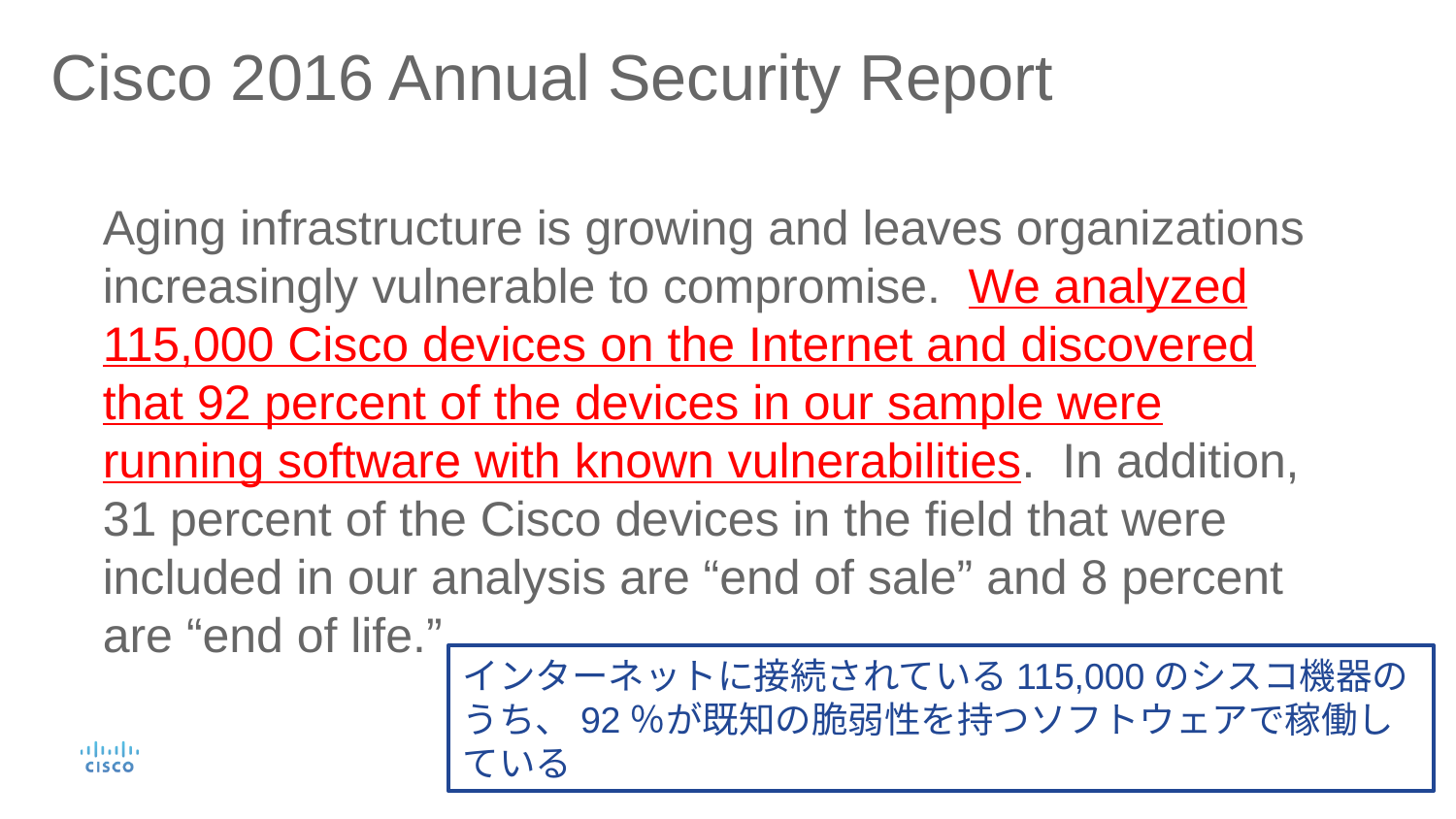

# Cisco 2016 Annual Security Report
Aging infrastructure is growing and leaves organizations increasingly vulnerable to compromise.  We analyzed 115,000 Cisco devices on the Internet and discovered that 92 percent of the devices in our sample were running software with known vulnerabilities.  In addition, 31 percent of the Cisco devices in the field that were included in our analysis are “end of sale” and 8 percent are “end of life.”
インターネットに接続されている115,000のシスコ機器のうち、92％が既知の脆弱性を持つソフトウェアで稼働している